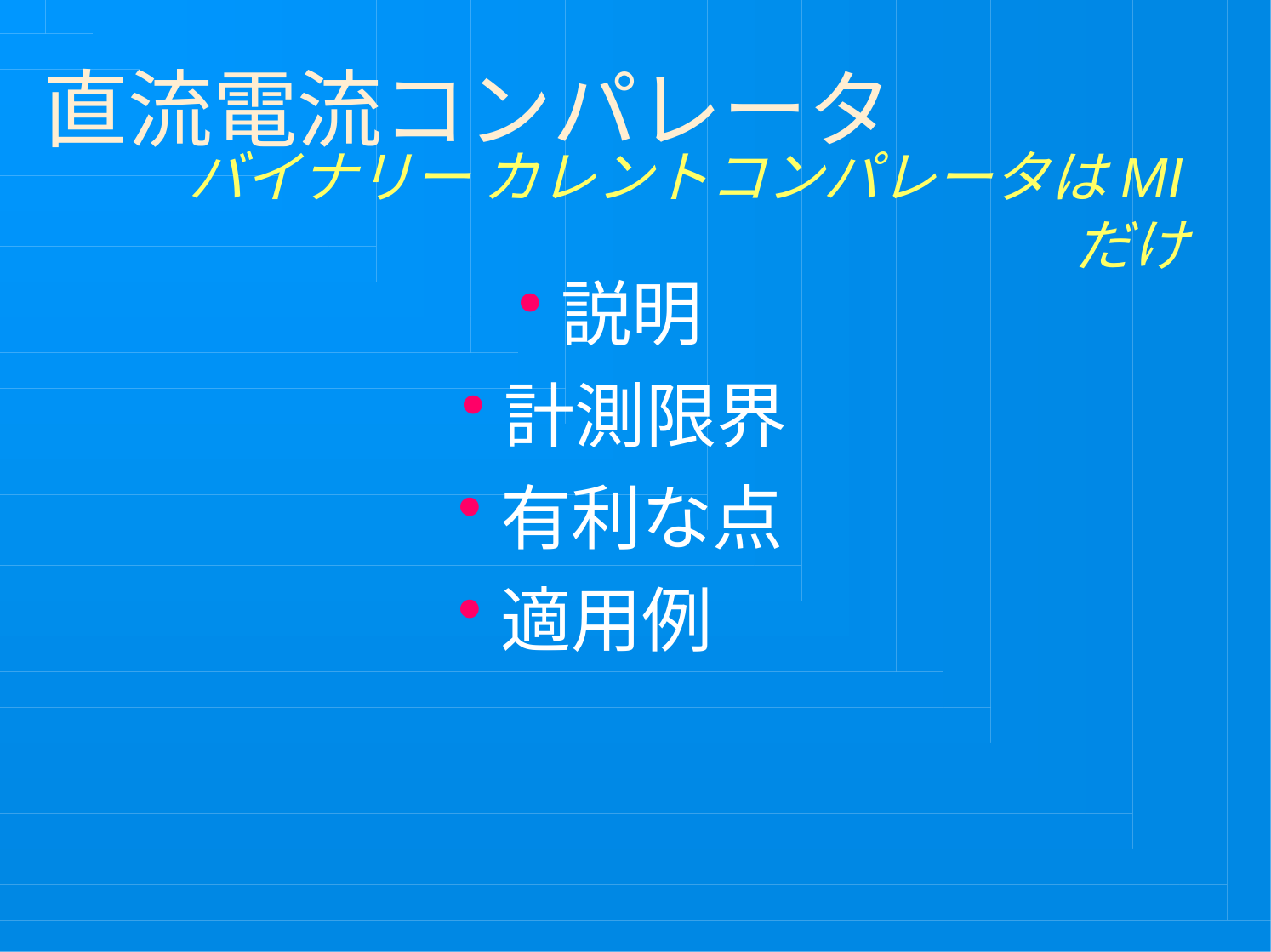

# 直流電流コンパレータ

説明
計測限界
有利な点
適用例

バイナリー カレントコンパレータはMIだけ